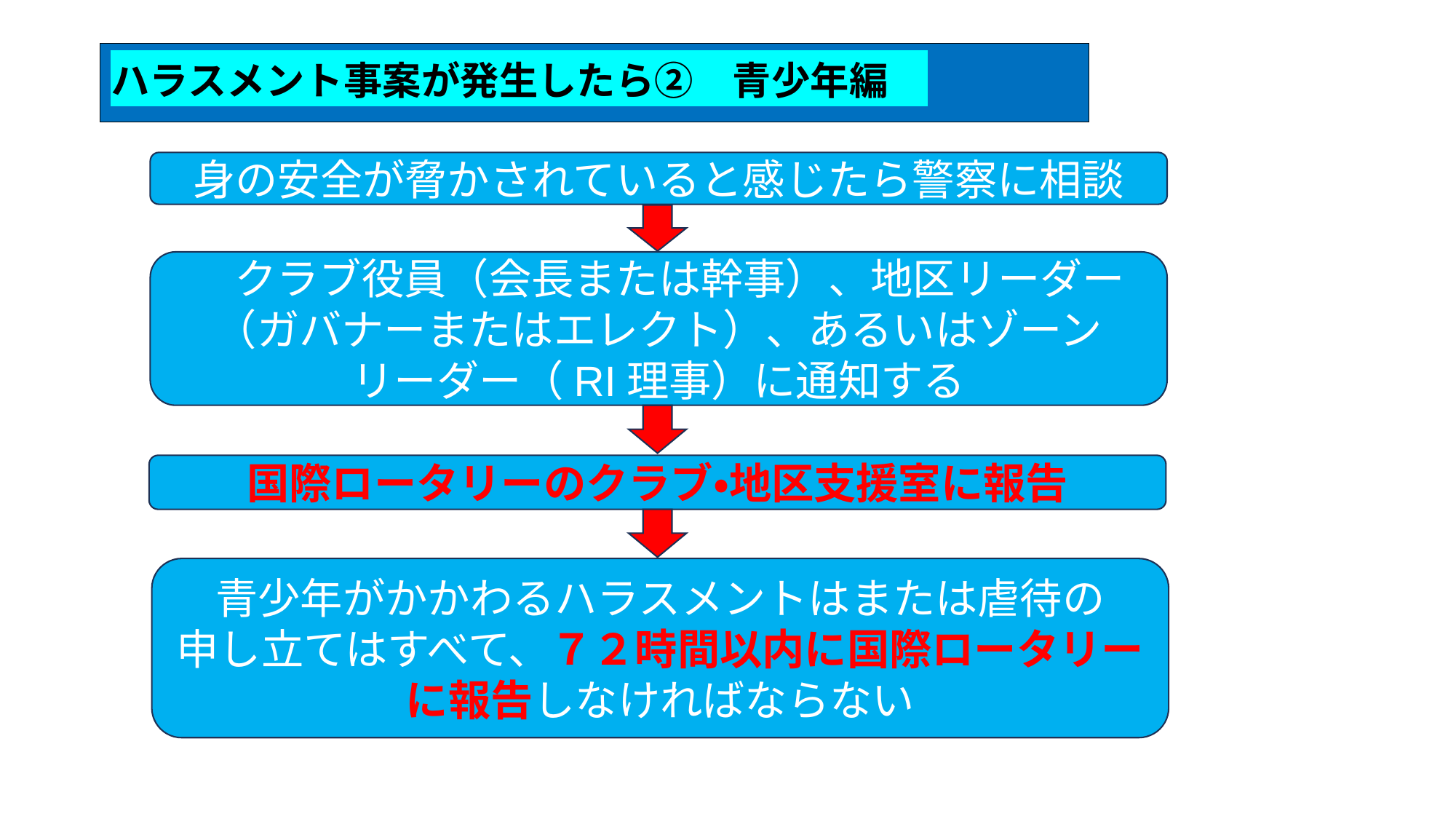

# ハラスメント事案が発生したら②　青少年編
身の安全が脅かされていると感じたら警察に相談

　クラブ役員（会長または幹事）、地区リーダー（ガバナーまたはエレクト）、あるいはゾーン
リーダー（RI理事）に通知する

国際ロータリーのクラブ・地区支援室に報告

青少年がかかわるハラスメントはまたは虐待の
申し立てはすべて、７２時間以内に国際ロータリーに報告しなければならない